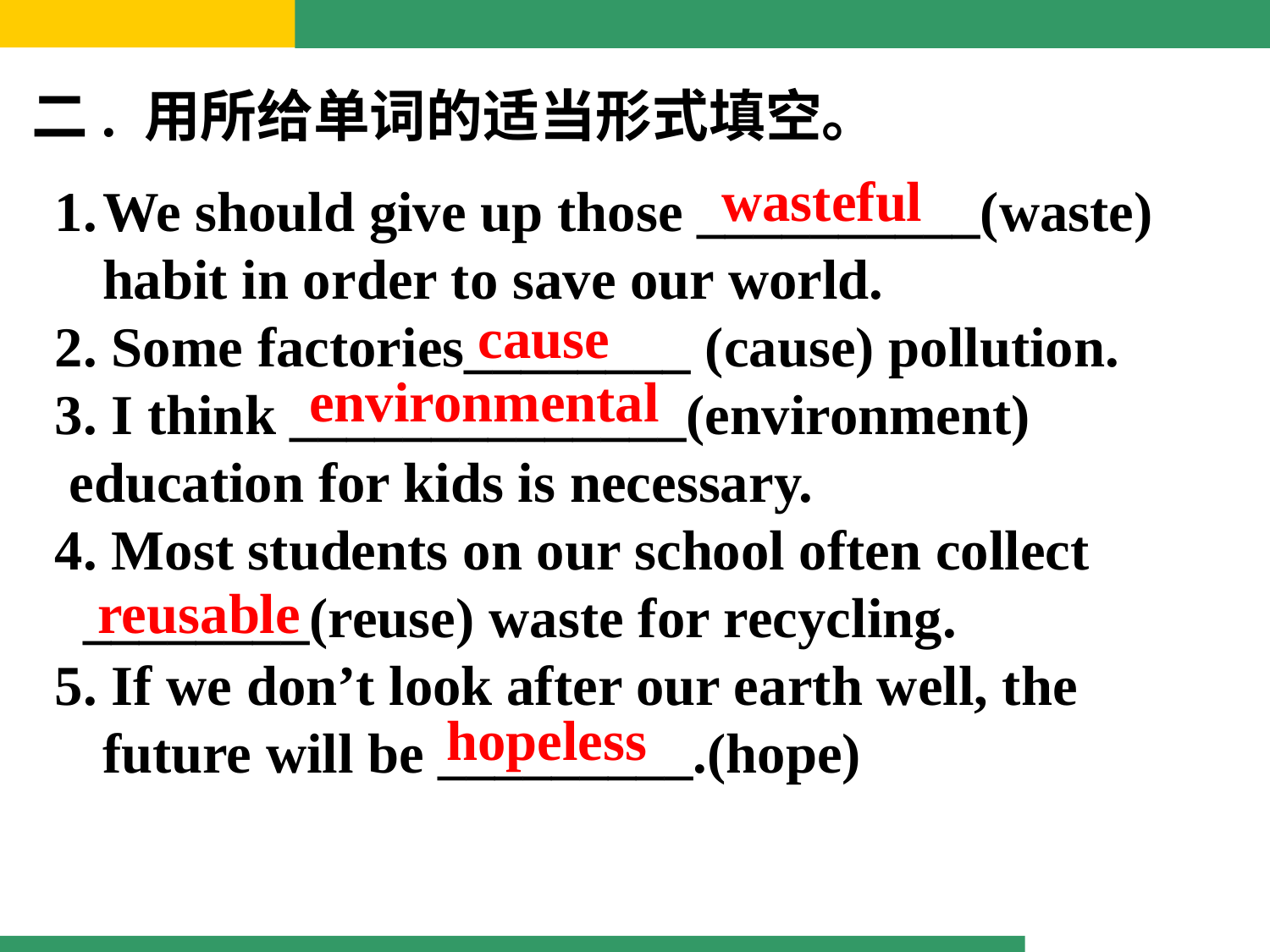

二. 用所给单词的适当形式填空。
wasteful
We should give up those __________(waste) habit in order to save our world.
2. Some factories________ (cause) pollution.
3. I think ______________(environment)
 education for kids is necessary.
4. Most students on our school often collect
  ________(reuse) waste for recycling.
5. If we don’t look after our earth well, the future will be _________.(hope)

cause
environmental
reusable
hopeless